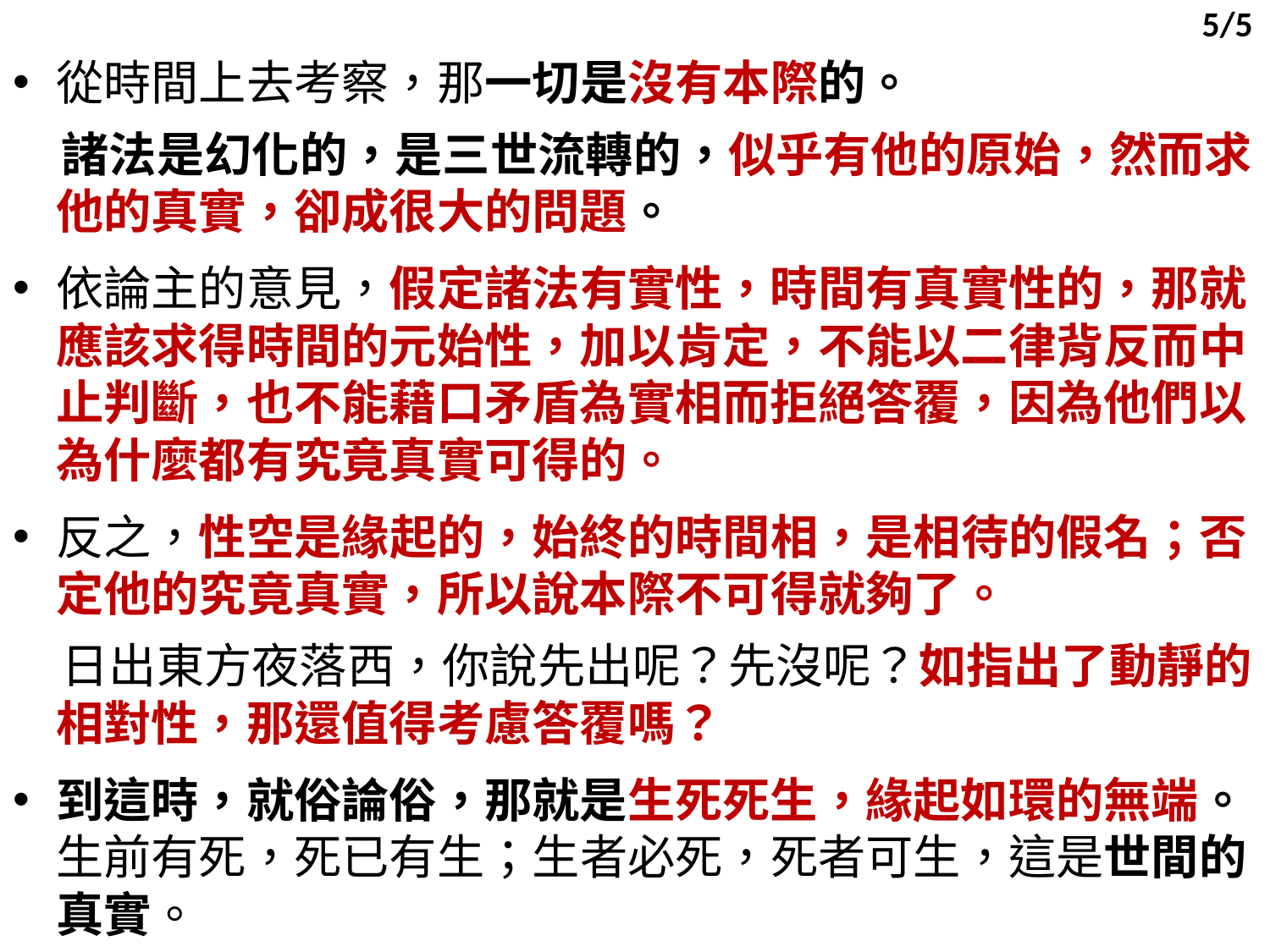

5/5
從時間上去考察，那一切是沒有本際的。
    諸法是幻化的，是三世流轉的，似乎有他的原始，然而求他的真實，卻成很大的問題。
依論主的意見，假定諸法有實性，時間有真實性的，那就應該求得時間的元始性，加以肯定，不能以二律背反而中止判斷，也不能藉口矛盾為實相而拒絕答覆，因為他們以為什麼都有究竟真實可得的。
反之，性空是緣起的，始終的時間相，是相待的假名；否定他的究竟真實，所以說本際不可得就夠了。
    日出東方夜落西，你說先出呢？先沒呢？如指出了動靜的相對性，那還值得考慮答覆嗎？
到這時，就俗論俗，那就是生死死生，緣起如環的無端。生前有死，死已有生；生者必死，死者可生，這是世間的真實。